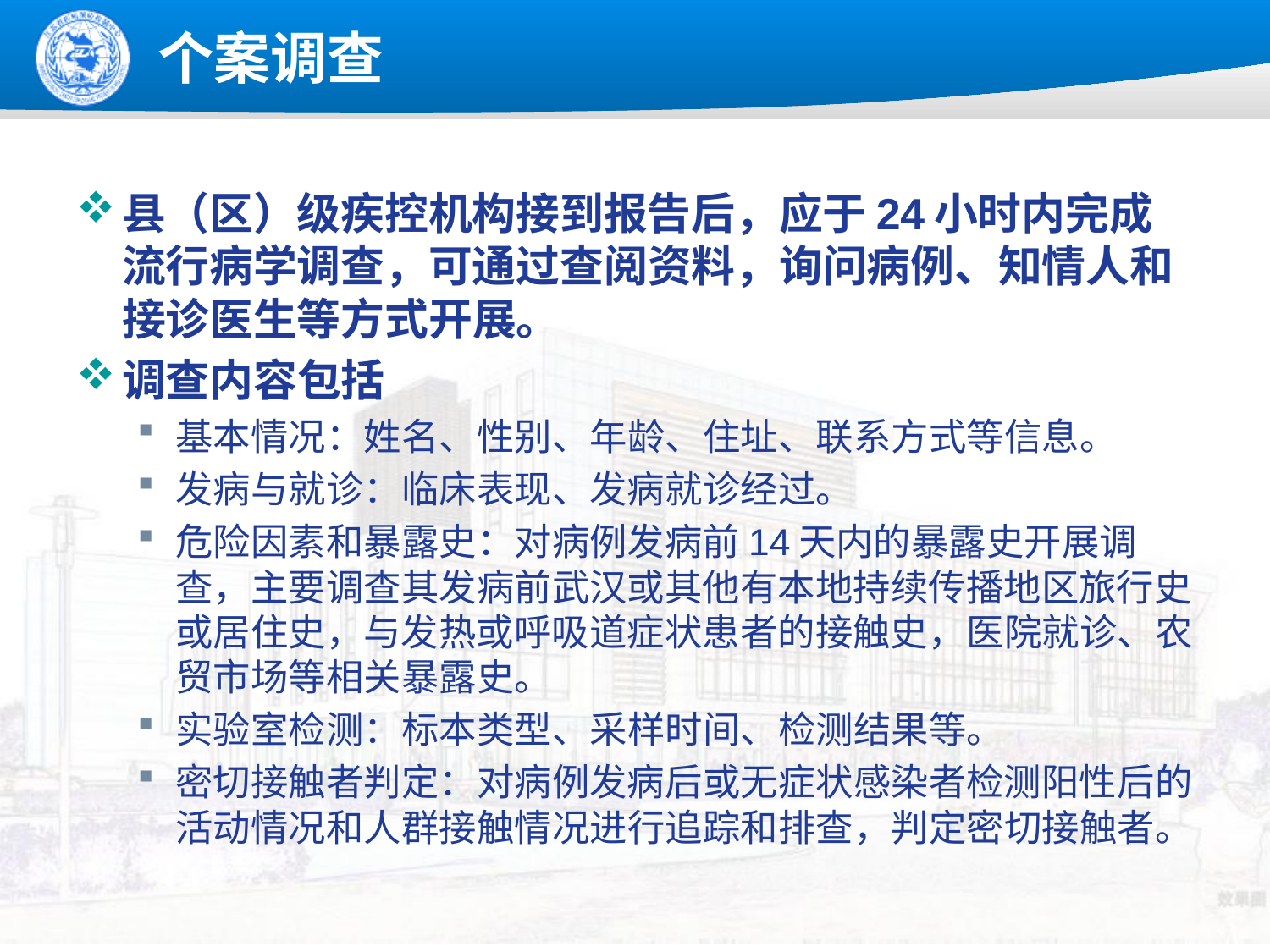

# 个案调查
县（区）级疾控机构接到报告后，应于24小时内完成流行病学调查，可通过查阅资料，询问病例、知情人和接诊医生等方式开展。
调查内容包括
基本情况：姓名、性别、年龄、住址、联系方式等信息。
发病与就诊：临床表现、发病就诊经过。
危险因素和暴露史：对病例发病前14天内的暴露史开展调查，主要调查其发病前武汉或其他有本地持续传播地区旅行史或居住史，与发热或呼吸道症状患者的接触史，医院就诊、农贸市场等相关暴露史。
实验室检测：标本类型、采样时间、检测结果等。
密切接触者判定：对病例发病后或无症状感染者检测阳性后的活动情况和人群接触情况进行追踪和排查，判定密切接触者。